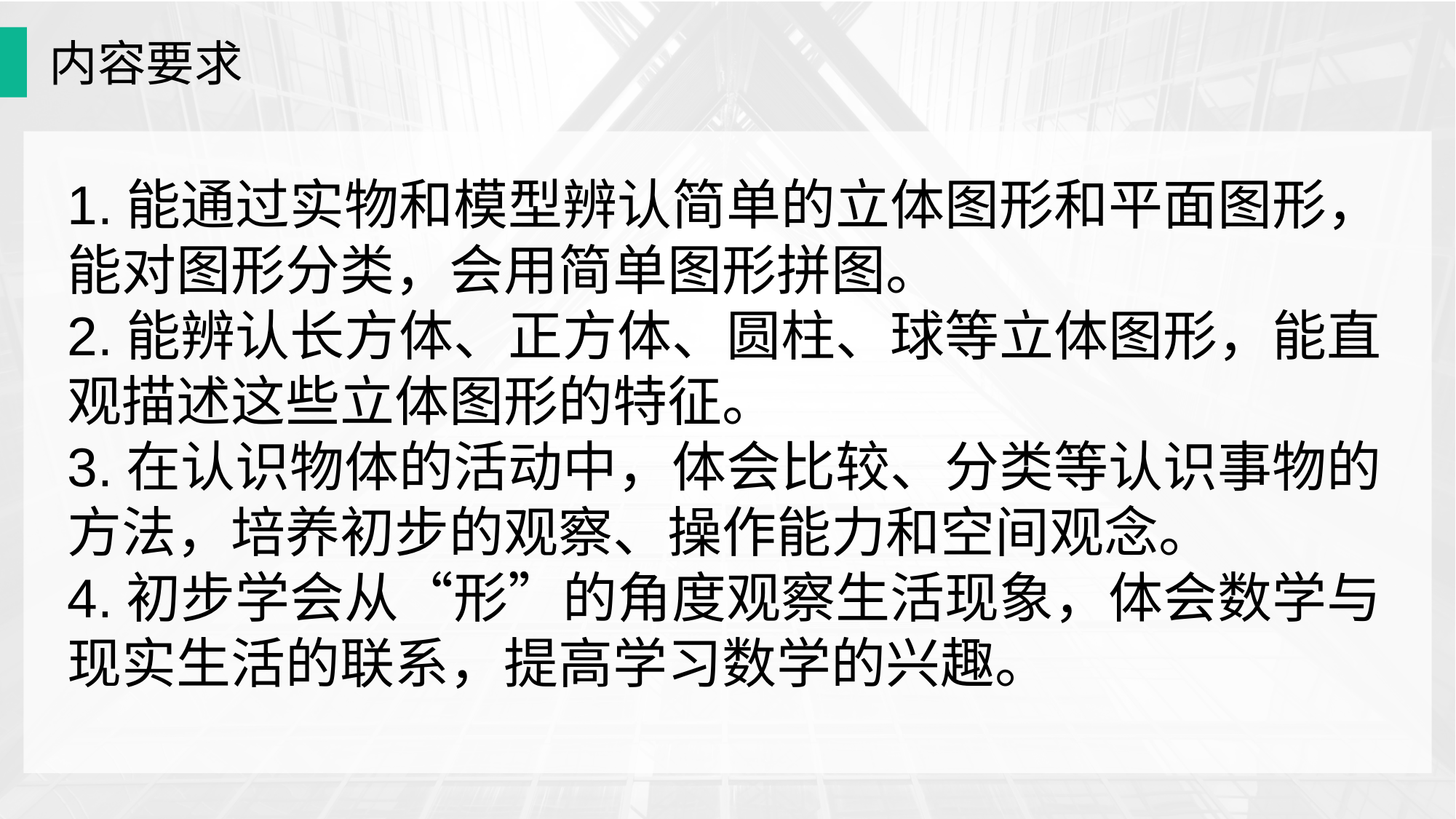

内容要求

1.能通过实物和模型辨认简单的立体图形和平面图形，能对图形分类，会用简单图形拼图。
2.能辨认长方体、正方体、圆柱、球等立体图形，能直观描述这些立体图形的特征。
3.在认识物体的活动中，体会比较、分类等认识事物的方法，培养初步的观察、操作能力和空间观念。
4.初步学会从“形”的角度观察生活现象，体会数学与现实生活的联系，提高学习数学的兴趣。